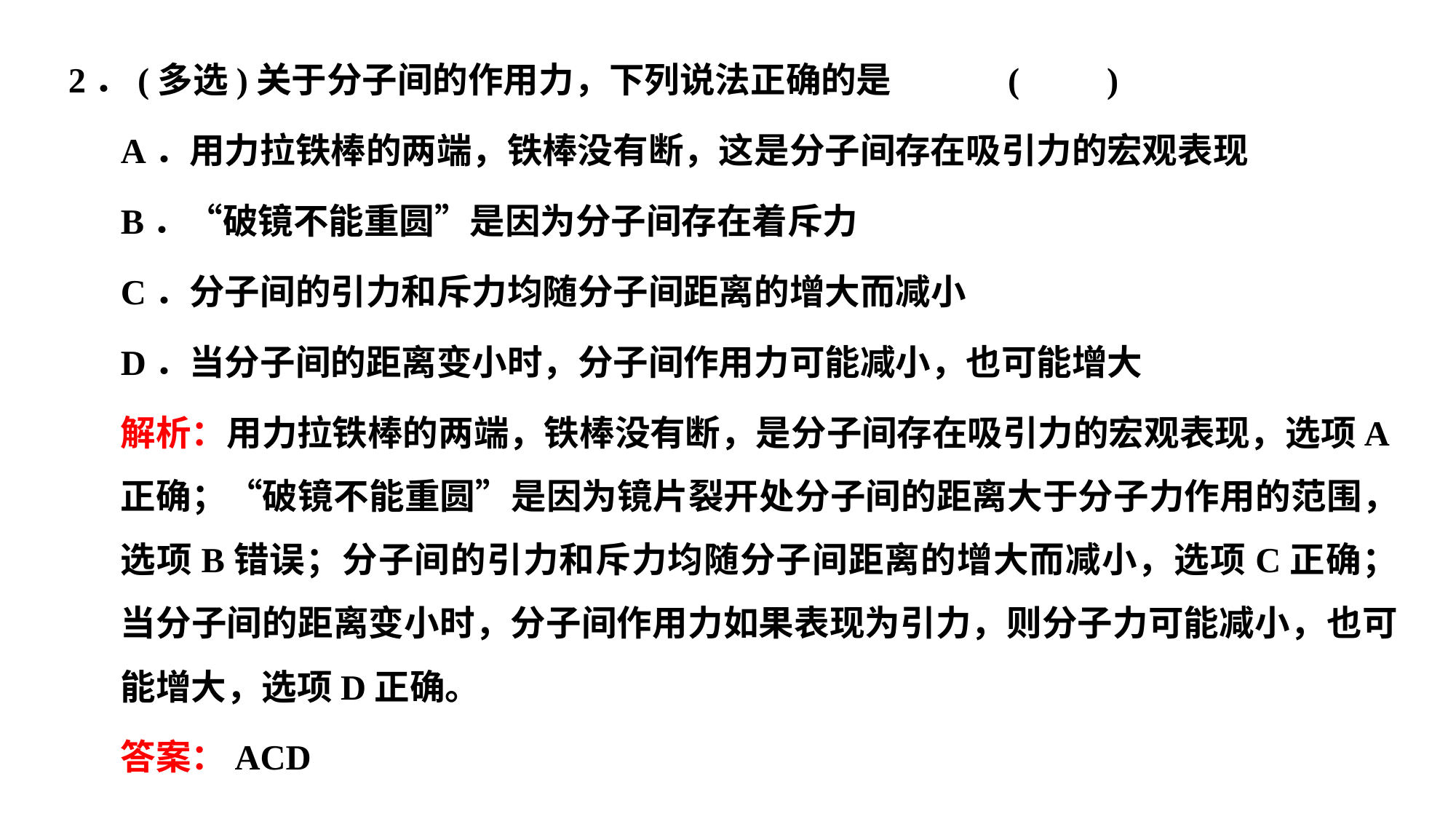

2．(多选)关于分子间的作用力，下列说法正确的是				    (　　)
A．用力拉铁棒的两端，铁棒没有断，这是分子间存在吸引力的宏观表现
B．“破镜不能重圆”是因为分子间存在着斥力
C．分子间的引力和斥力均随分子间距离的增大而减小
D．当分子间的距离变小时，分子间作用力可能减小，也可能增大
解析：用力拉铁棒的两端，铁棒没有断，是分子间存在吸引力的宏观表现，选项A正确；“破镜不能重圆”是因为镜片裂开处分子间的距离大于分子力作用的范围，选项B错误；分子间的引力和斥力均随分子间距离的增大而减小，选项C正确；当分子间的距离变小时，分子间作用力如果表现为引力，则分子力可能减小，也可能增大，选项D正确。
答案：ACD